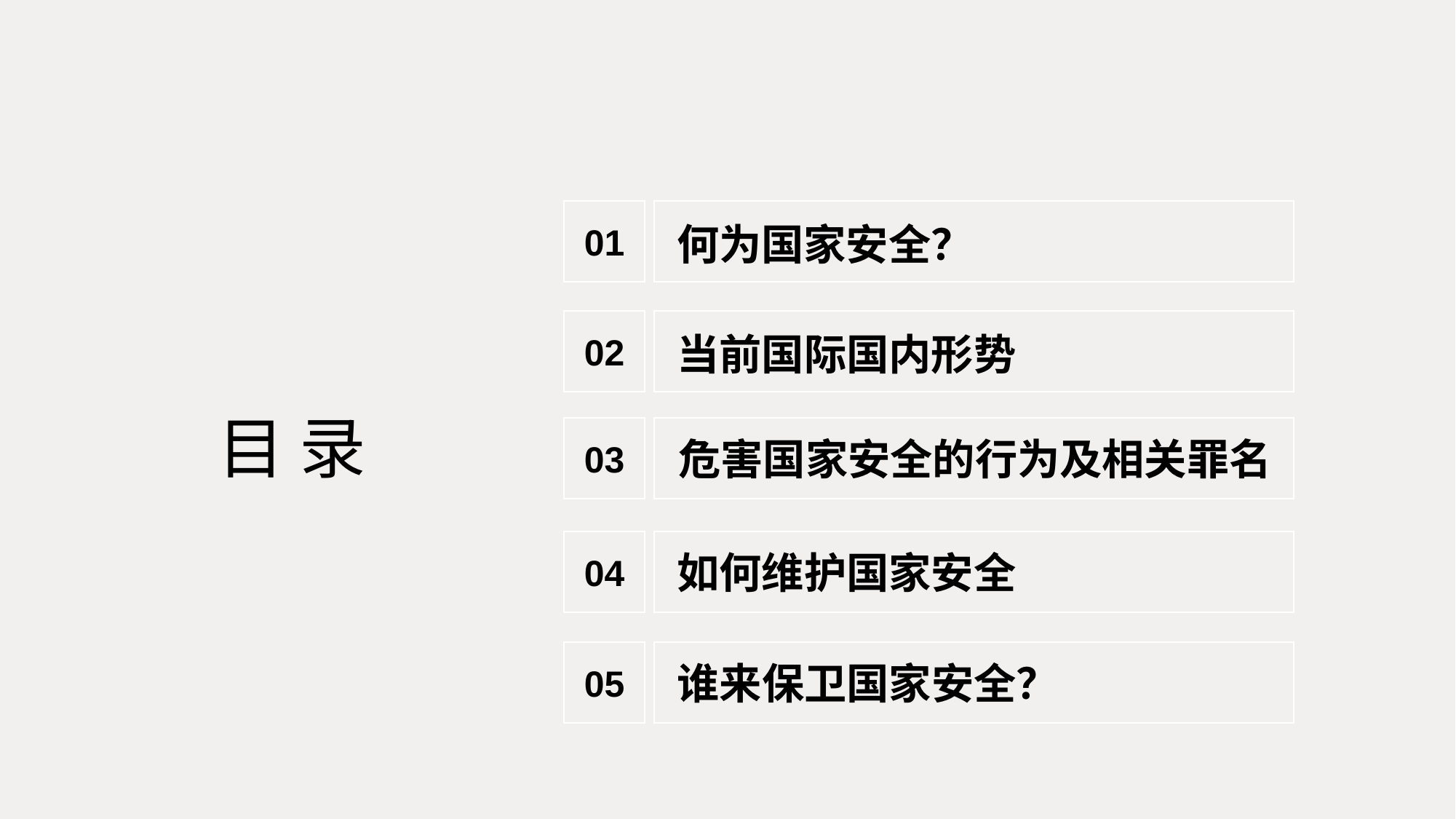

01

何为国家安全？
02

当前国际国内形势
目 录
03

危害国家安全的行为及相关罪名
04

如何维护国家安全
05

谁来保卫国家安全？